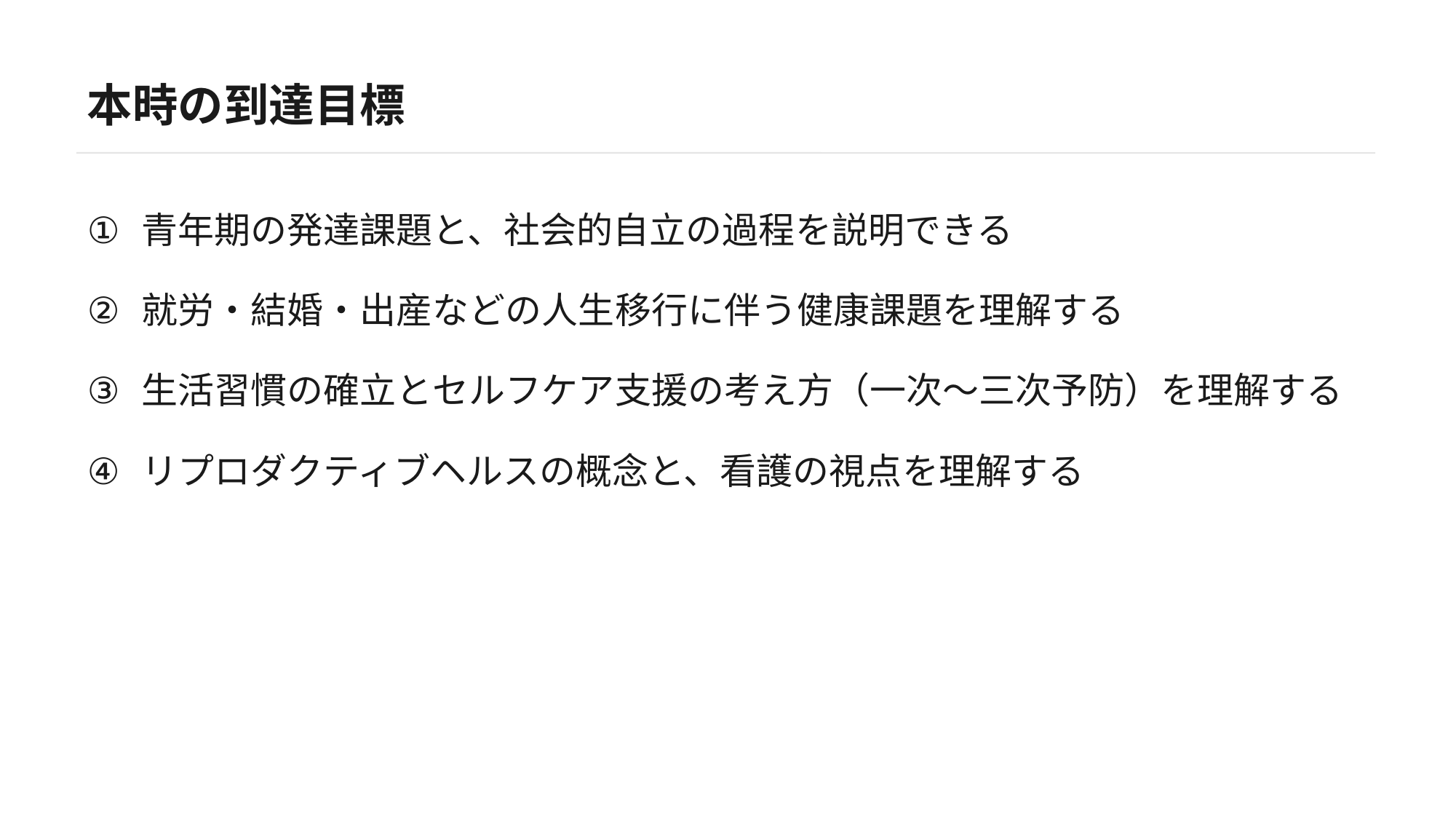

本時の到達目標

青年期の発達課題と、社会的自立の過程を説明できる
就労・結婚・出産などの人生移行に伴う健康課題を理解する
生活習慣の確立とセルフケア支援の考え方（一次〜三次予防）を理解する
リプロダクティブヘルスの概念と、看護の視点を理解する